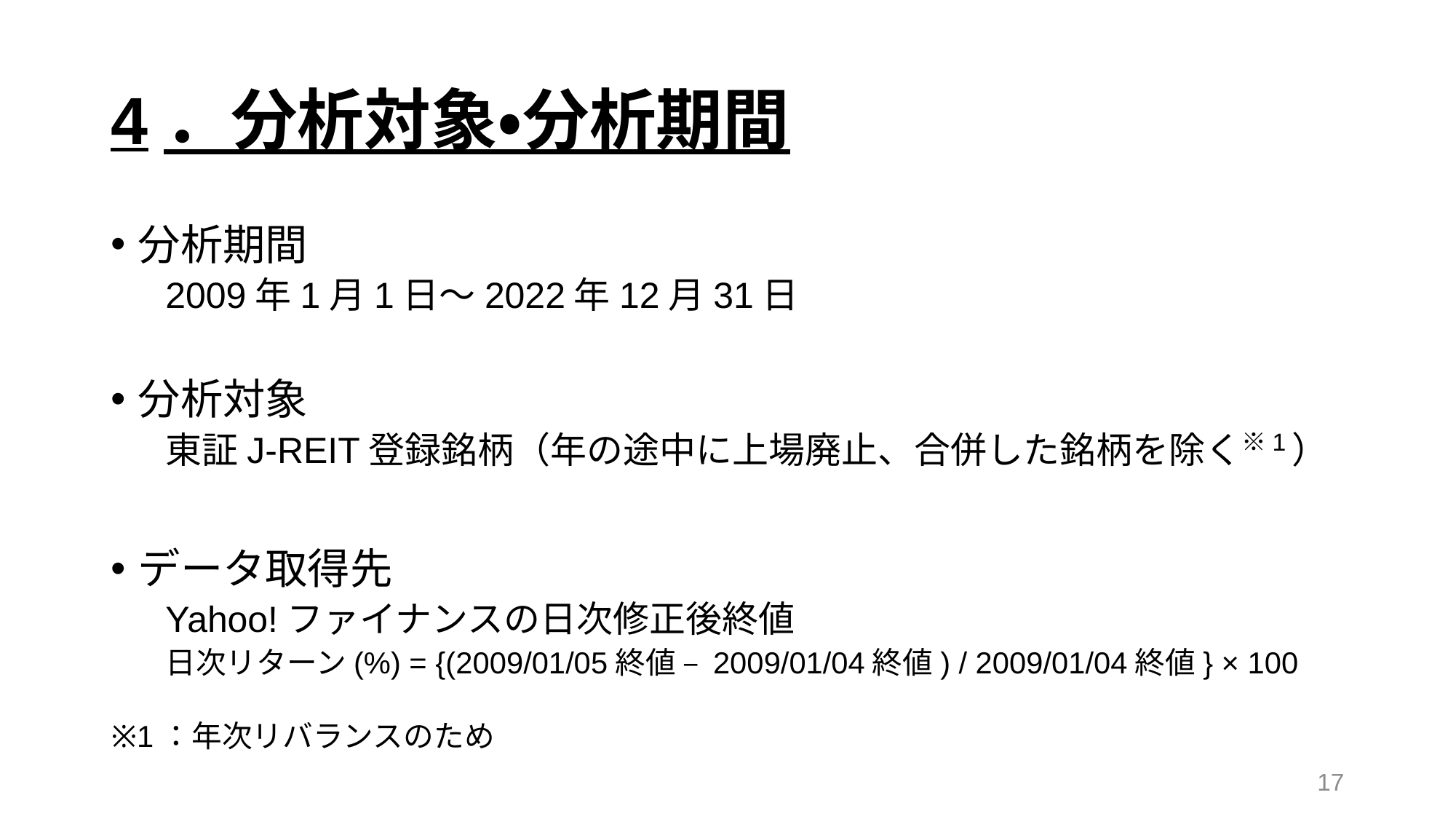

# 4．分析対象・分析期間
分析期間
2009年1月1日～2022年12月31日

分析対象
東証J-REIT登録銘柄（年の途中に上場廃止、合併した銘柄を除く※1）

データ取得先
Yahoo!ファイナンスの日次修正後終値
日次リターン(%) = {(2009/01/05終値 – 2009/01/04終値) / 2009/01/04終値} × 100
※1：年次リバランスのため
17